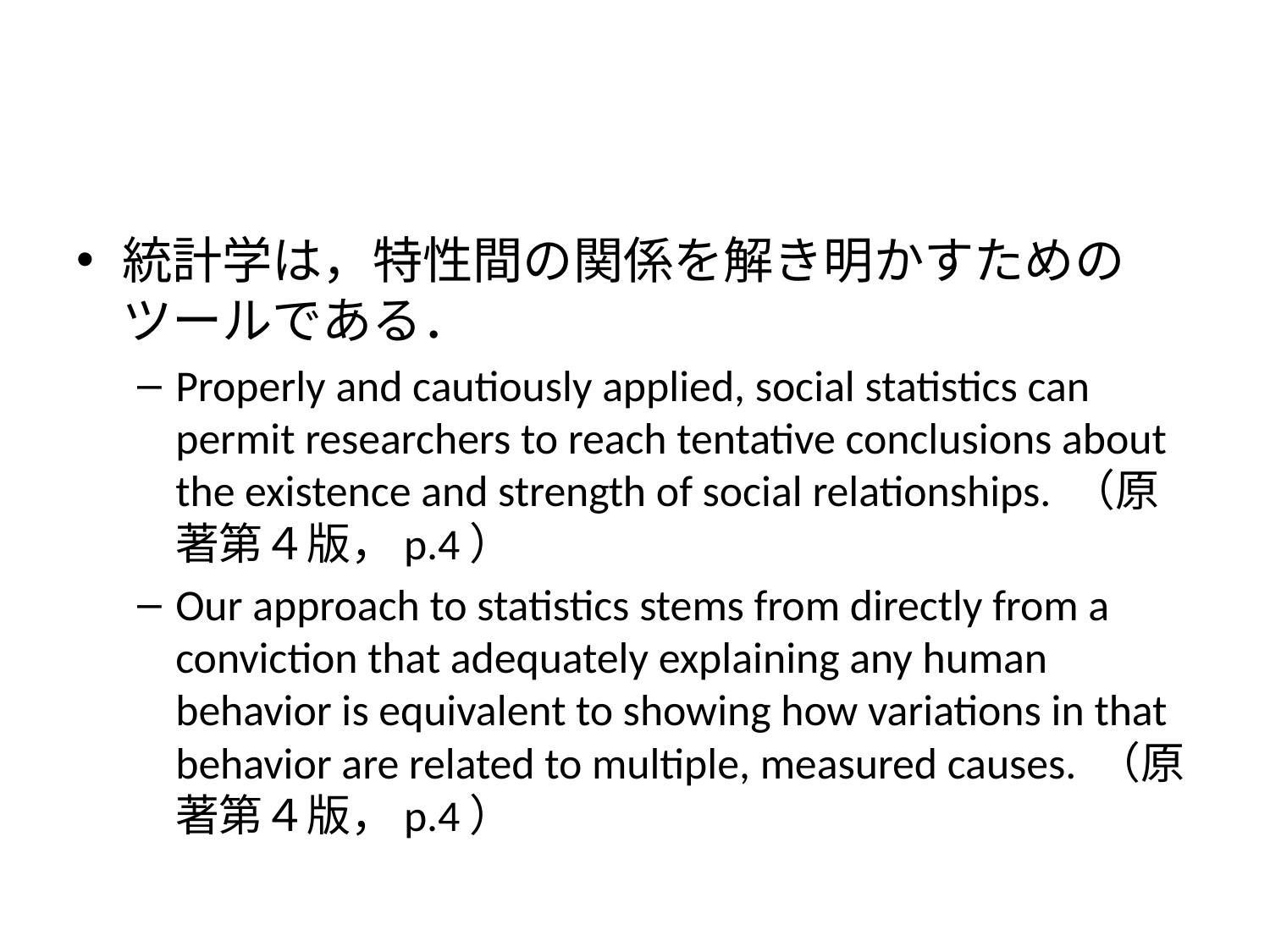

#
統計学は，特性間の関係を解き明かすためのツールである．
Properly and cautiously applied, social statistics can permit researchers to reach tentative conclusions about the existence and strength of social relationships. （原著第４版，p.4）
Our approach to statistics stems from directly from a conviction that adequately explaining any human behavior is equivalent to showing how variations in that behavior are related to multiple, measured causes. （原著第４版，p.4）